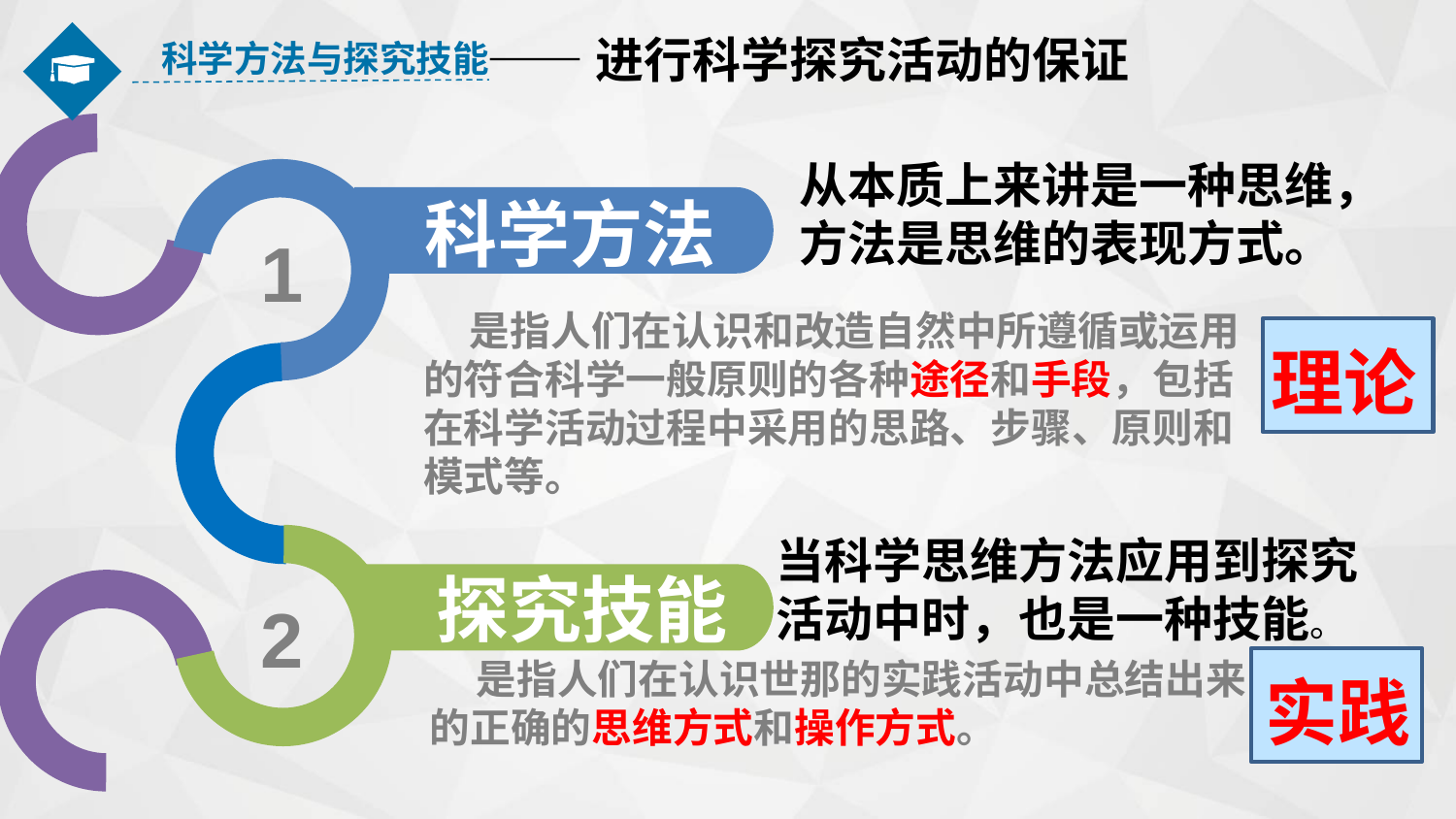

科学方法与探究技能

——进行科学探究活动的保证

从本质上来讲是一种思维，方法是思维的表现方式。

科学方法

1
    是指人们在认识和改造自然中所遵循或运用的符合科学一般原则的各种途径和手段，包括在科学活动过程中采用的思路、步骤、原则和模式等。

理论

当科学思维方法应用到探究活动中时，也是一种技能。

探究技能

2
    是指人们在认识世那的实践活动中总结出来的正确的思维方式和操作方式。

实践